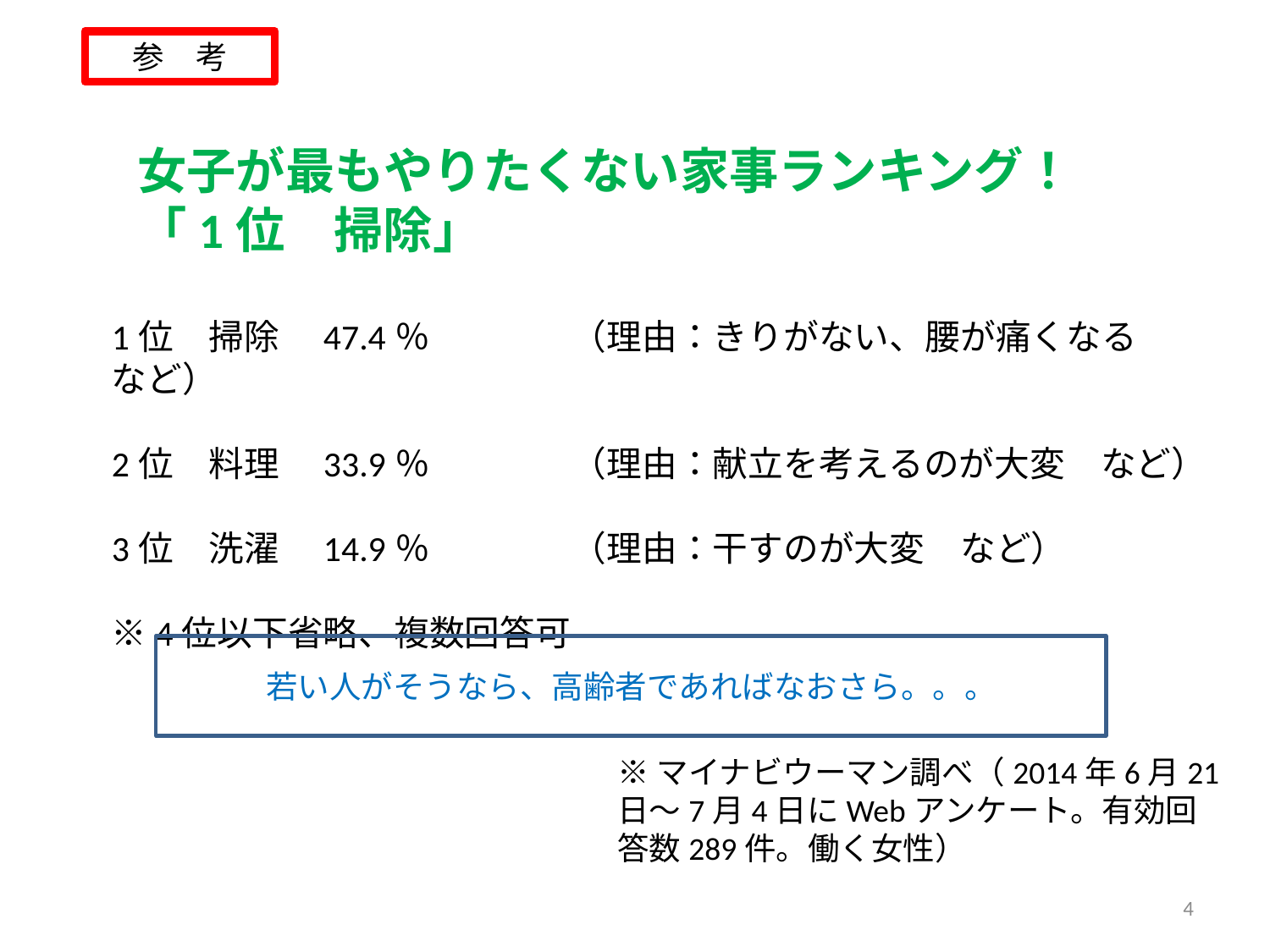

参　考
女子が最もやりたくない家事ランキング！
「1位　掃除」
1位　掃除　47.4％　　　　（理由：きりがない、腰が痛くなる　など）
2位　料理　33.9％　　　　（理由：献立を考えるのが大変　など）
3位　洗濯　14.9％　　　　（理由：干すのが大変　など）
※4位以下省略、複数回答可
若い人がそうなら、高齢者であればなおさら。。。
※マイナビウーマン調べ（2014年6月21日～7月4日にWebアンケート。有効回答数289件。働く女性）
4